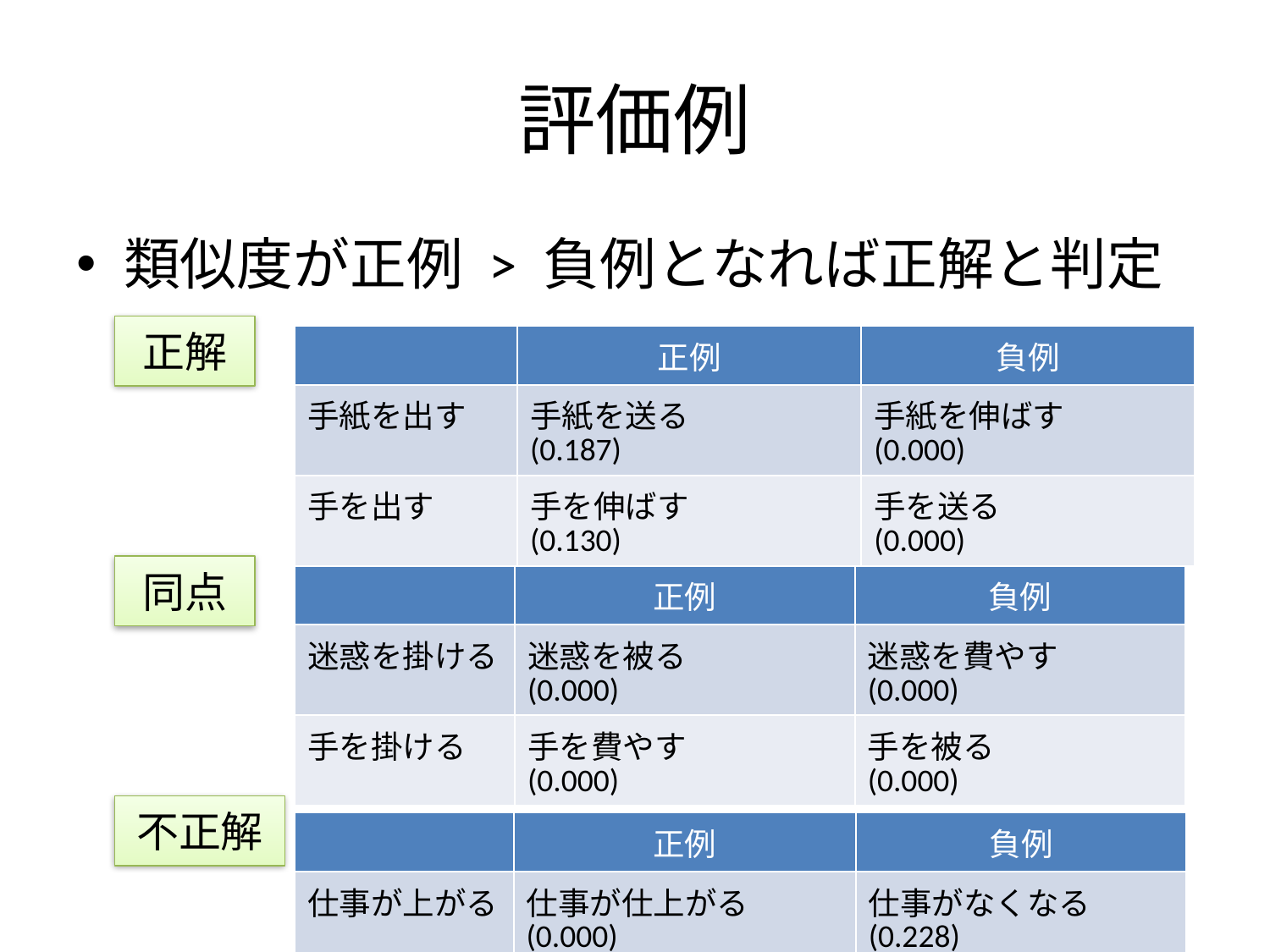

# 評価例
類似度が正例 > 負例となれば正解と判定

正解
|  | 正例 | 負例 |
| --- | --- | --- |
| 手紙を出す | 手紙を送る (0.187) | 手紙を伸ばす　 (0.000) |
| 手を出す | 手を伸ばす (0.130) | 手を送る 　　　　(0.000) |
同点
|  | 正例 | 負例 |
| --- | --- | --- |
| 迷惑を掛ける | 迷惑を被る (0.000) | 迷惑を費やす (0.000) |
| 手を掛ける | 手を費やす (0.000) | 手を被る (0.000) |
不正解
|  | 正例 | 負例 |
| --- | --- | --- |
| 仕事が上がる | 仕事が仕上がる (0.000) | 仕事がなくなる (0.228) |